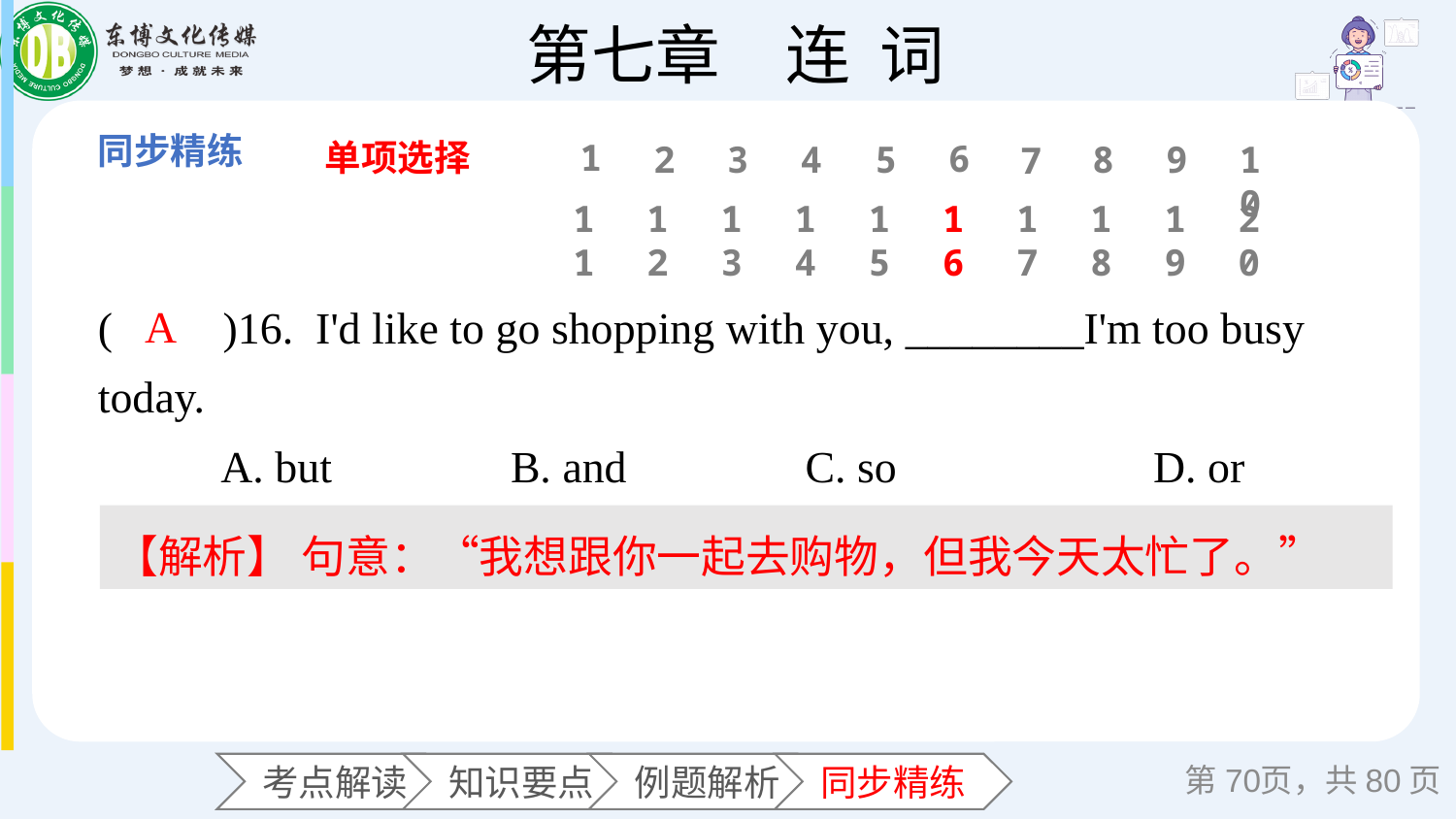

单项选择
1
6
2
3
4
5
8
9
10
7
11
12
13
14
15
16
17
18
19
20
(　　)16.  I'd like to go shopping with you, ________I'm too busy today.
           A. but                B. and                C. so                       D. or
A
【解析】 句意：“我想跟你一起去购物，但我今天太忙了。”
第70页，共80页